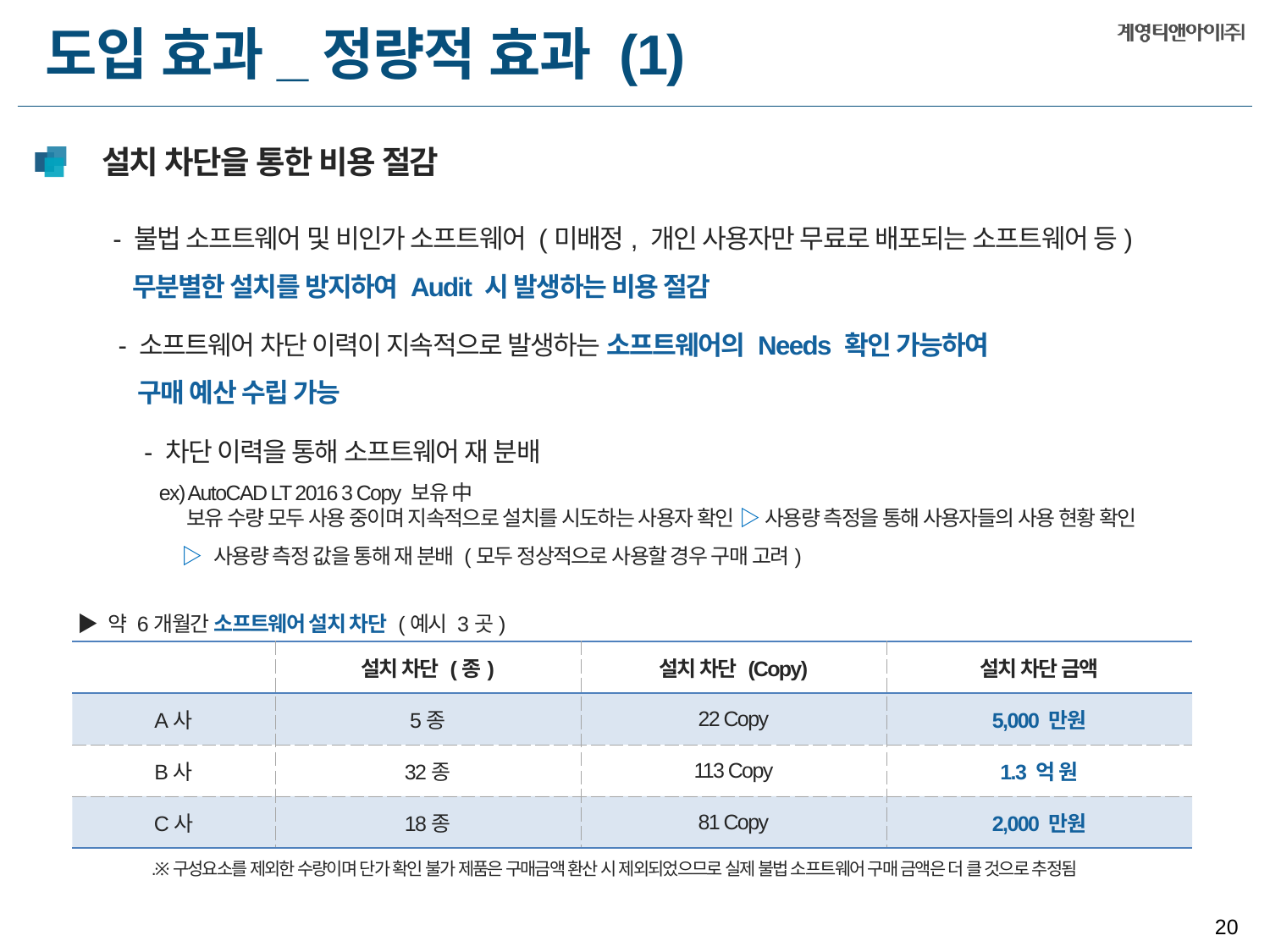

도입 효과_정량적 효과 (1)
설치 차단을 통한 비용 절감

- 불법 소프트웨어 및 비인가 소프트웨어 (미배정, 개인 사용자만 무료로 배포되는 소프트웨어 등)
  무분별한 설치를 방지하여 Audit 시 발생하는 비용 절감
- 소프트웨어 차단 이력이 지속적으로 발생하는 소프트웨어의 Needs 확인 가능하여
  구매 예산 수립 가능
- 차단 이력을 통해 소프트웨어 재 분배
   ex) AutoCAD LT 2016 3 Copy 보유 中
        보유 수량 모두 사용 중이며 지속적으로 설치를 시도하는 사용자 확인 ▷ 사용량 측정을 통해 사용자들의 사용 현황 확인
        ▷ 사용량 측정 값을 통해 재 분배 (모두 정상적으로 사용할 경우 구매 고려)
▶ 약 6개월간 소프트웨어 설치 차단 (예시 3곳)
|  | 설치 차단 (종) | 설치 차단 (Copy) | 설치 차단 금액 |
| --- | --- | --- | --- |
| A사 | 5종 | 22 Copy | 5,000 만원 |
| B사 | 32종 | 113 Copy | 1.3 억 원 |
| C사 | 18종 | 81 Copy | 2,000 만원 |
.※ 구성요소를 제외한 수량이며 단가 확인 불가 제품은 구매금액 환산 시 제외되었으므로 실제 불법 소프트웨어 구매 금액은 더 클 것으로 추정됨
20